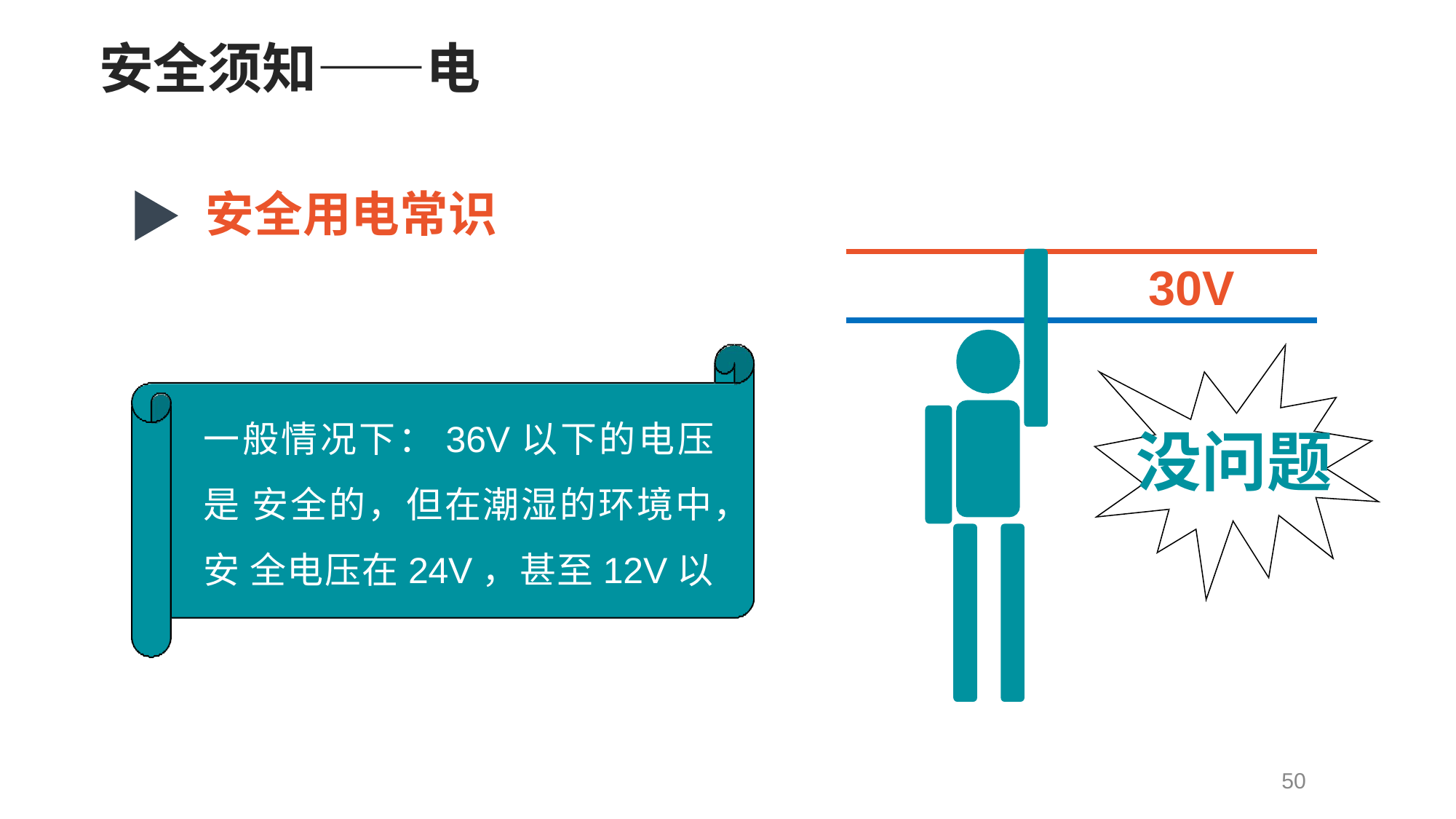

# 安全须知——电
安全用电常识

30V

一般情况下：36V以下的电压是 安全的，但在潮湿的环境中，安 全电压在24V，甚至12V以下

没问题

50